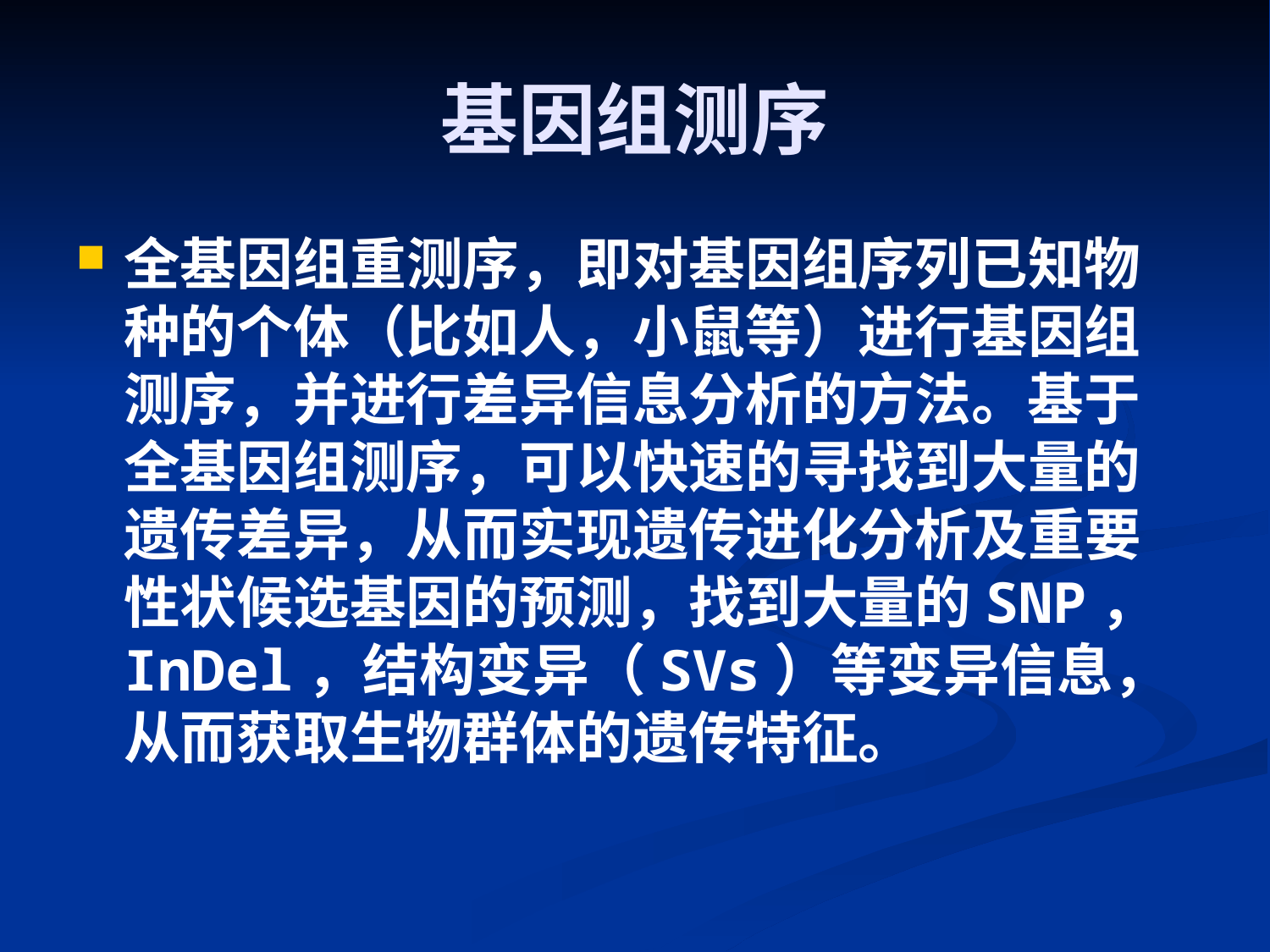

# 基因组测序
全基因组重测序，即对基因组序列已知物种的个体（比如人，小鼠等）进行基因组测序，并进行差异信息分析的方法。基于全基因组测序，可以快速的寻找到大量的遗传差异，从而实现遗传进化分析及重要性状候选基因的预测，找到大量的SNP，InDel，结构变异（SVs）等变异信息，从而获取生物群体的遗传特征。